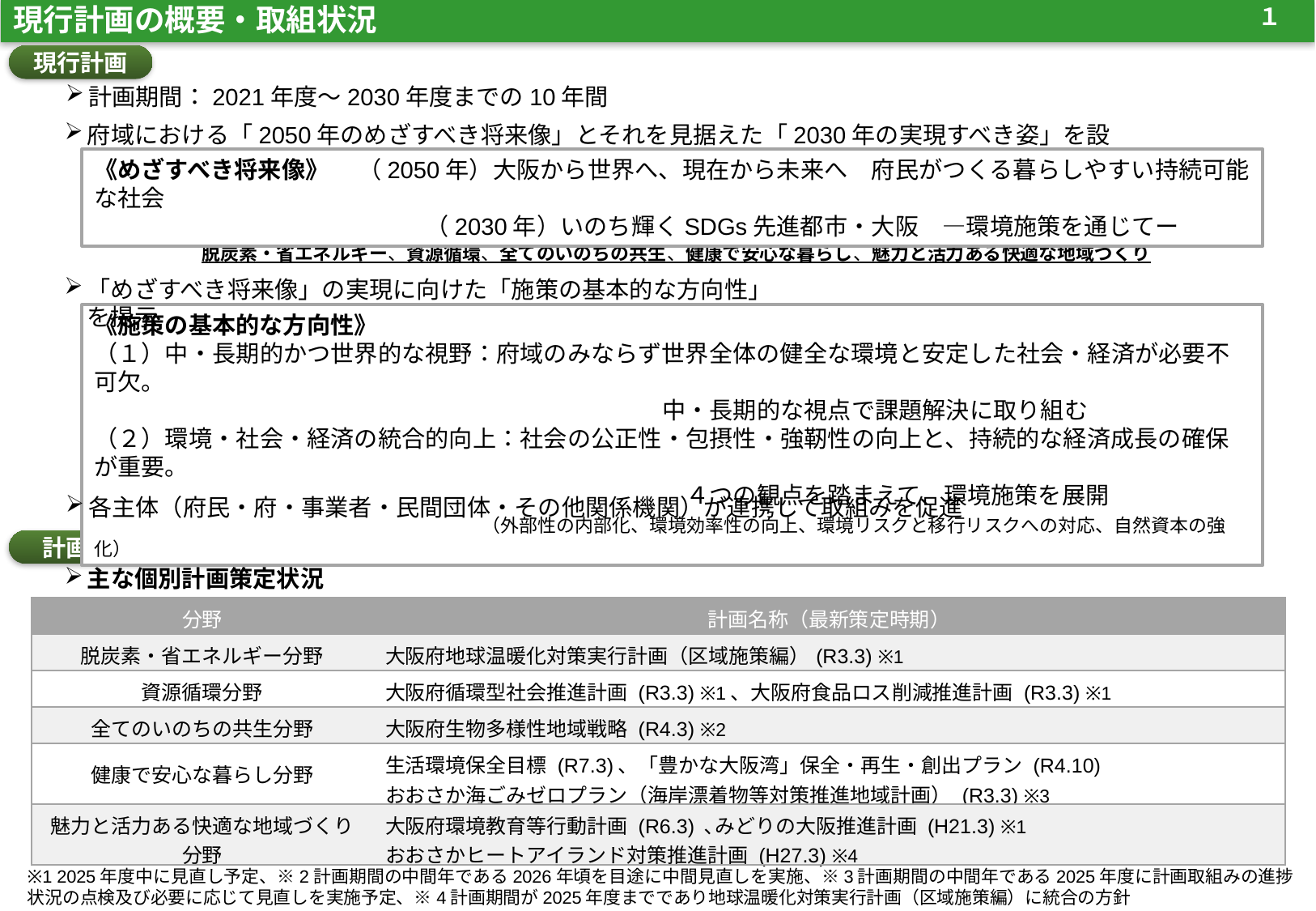

現行計画の概要・取組状況
１
現行計画
計画期間：2021年度～2030年度までの10年間
府域における「2050年のめざすべき将来像」とそれを見据えた「2030年の実現すべき姿」を設定

《めざすべき将来像》　 （2050年）大阪から世界へ、現在から未来へ　府民がつくる暮らしやすい持続可能な社会
　　　　　　　　　　　　　　（2030年）いのち輝くSDGs先進都市・大阪　―環境施策を通じてー
※次の５つの環境施策分野ごとに「実現すべき姿」を整理し、個別計画に反映させることにより取組みを促進
　　脱炭素・省エネルギー、資源循環、全てのいのちの共生、健康で安心な暮らし、魅力と活力ある快適な地域づくり

「めざすべき将来像」の実現に向けた「施策の基本的な方向性」を提示

《施策の基本的な方向性》
（１）中・長期的かつ世界的な視野：府域のみならず世界全体の健全な環境と安定した社会・経済が必要不可欠。
　　　　　　　　　　　　　　　　　　　　　　　　中・長期的な視点で課題解決に取り組む
（２）環境・社会・経済の統合的向上：社会の公正性・包摂性・強靭性の向上と、持続的な経済成長の確保が重要。
　　　　　　　　　　　　　　　　　　　　　　　　　４つの観点を踏まえて、環境施策を展開
　　　　　　      		　（外部性の内部化、環境効率性の向上、環境リスクと移行リスクへの対応、自然資本の強化）
各主体（府民・府・事業者・民間団体・その他関係機関）が連携して取組みを促進
計画の進捗管理
主な個別計画策定状況
| 分野 | 計画名称（最新策定時期） |
| --- | --- |
| 脱炭素・省エネルギー分野 | 大阪府地球温暖化対策実行計画（区域施策編）(R3.3) ※1 |
| 資源循環分野 | 大阪府循環型社会推進計画 (R3.3) ※1、大阪府食品ロス削減推進計画 (R3.3) ※1 |
| 全てのいのちの共生分野 | 大阪府生物多様性地域戦略 (R4.3) ※2 |
| 健康で安心な暮らし分野 | 生活環境保全目標 (R7.3)、「豊かな大阪湾」保全・再生・創出プラン (R4.10) おおさか海ごみゼロプラン（海岸漂着物等対策推進地域計画） (R3.3) ※3 |
| 魅力と活力ある快適な地域づくり分野 | 大阪府環境教育等行動計画 (R6.3) ､みどりの大阪推進計画 (H21.3) ※1 おおさかヒートアイランド対策推進計画 (H27.3) ※4 |
※1 2025年度中に見直し予定、※2計画期間の中間年である2026年頃を目途に中間見直しを実施、※3計画期間の中間年である2025年度に計画取組みの進捗状況の点検及び必要に応じて見直しを実施予定、※4計画期間が2025年度までであり地球温暖化対策実行計画（区域施策編）に統合の方針